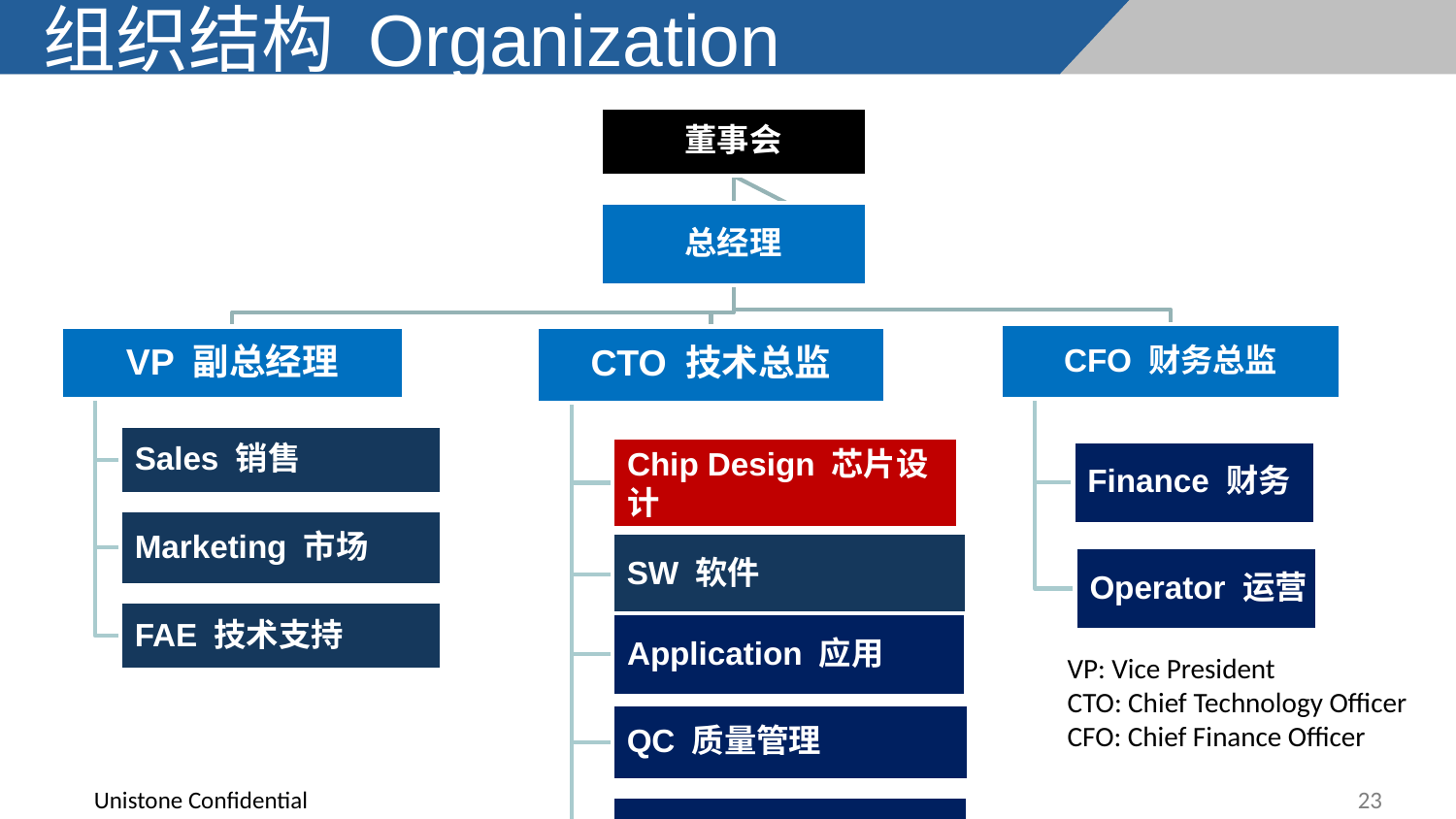

# 组织结构 Organization
董事会
VP 副总经理
Sales 销售
Marketing 市场
FAE 技术支持
CTO 技术总监
Chip Design 芯片设计
SW 软件
Production 生产
QC 质量管理
Application 应用
CFO 财务总监
Finance 财务
Operator 运营
总经理
VP: Vice President
CTO: Chief Technology Officer
CFO: Chief Finance Officer
23